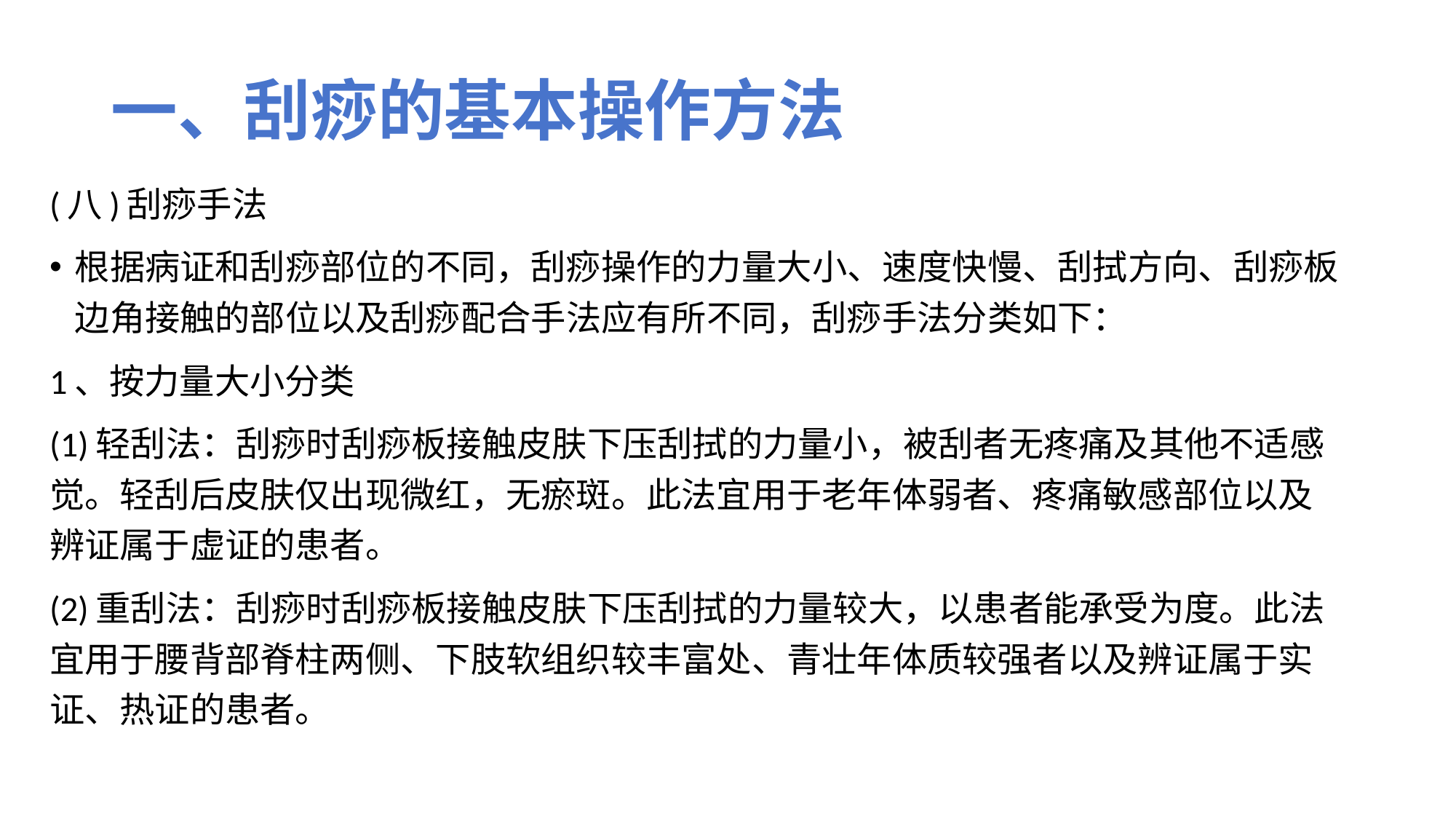

# 一、刮痧的基本操作方法
(八)刮痧手法
根据病证和刮痧部位的不同，刮痧操作的力量大小、速度快慢、刮拭方向、刮痧板边角接触的部位以及刮痧配合手法应有所不同，刮痧手法分类如下：
1、按力量大小分类
(1)轻刮法：刮痧时刮痧板接触皮肤下压刮拭的力量小，被刮者无疼痛及其他不适感觉。轻刮后皮肤仅出现微红，无瘀斑。此法宜用于老年体弱者、疼痛敏感部位以及辨证属于虚证的患者。
(2)重刮法：刮痧时刮痧板接触皮肤下压刮拭的力量较大，以患者能承受为度。此法宜用于腰背部脊柱两侧、下肢软组织较丰富处、青壮年体质较强者以及辨证属于实证、热证的患者。